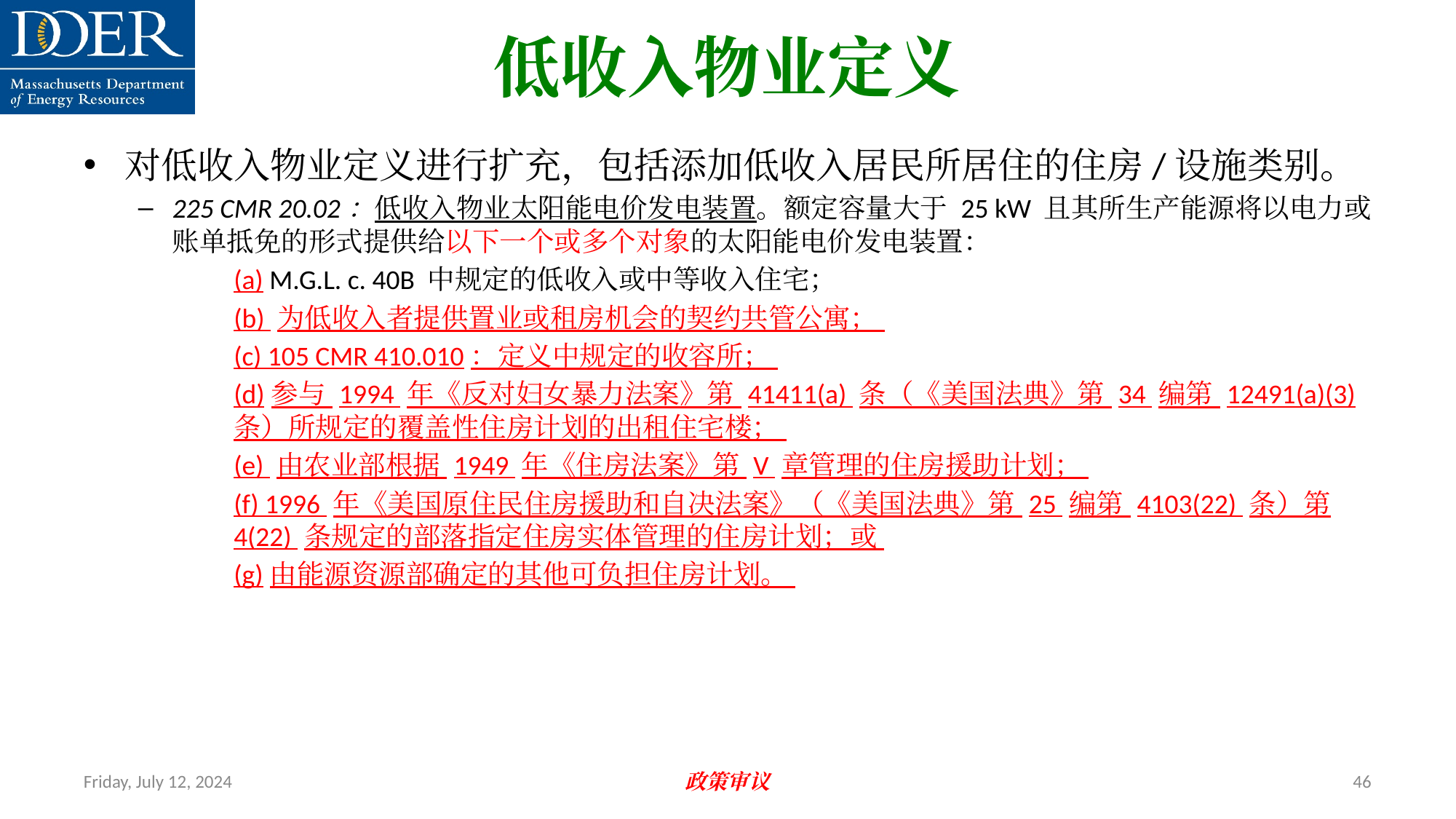

低收入物业定义
对低收入物业定义进行扩充，包括添加低收入居民所居住的住房/设施类别。
225 CMR 20.02：低收入物业太阳能电价发电装置。额定容量大于 25 kW 且其所生产能源将以电力或账单抵免的形式提供给以下一个或多个对象的太阳能电价发电装置：
(a) M.G.L. c. 40B 中规定的低收入或中等收入住宅；
(b) 为低收入者提供置业或租房机会的契约共管公寓；
(c) 105 CMR 410.010：定义中规定的收容所；
(d)参与 1994 年《反对妇女暴力法案》第 41411(a) 条（《美国法典》第 34 编第 12491(a)(3)条）所规定的覆盖性住房计划的出租住宅楼；
(e) 由农业部根据 1949 年《住房法案》第 V 章管理的住房援助计划；
(f) 1996 年《美国原住民住房援助和自决法案》（《美国法典》第 25 编第 4103(22) 条）第 4(22) 条规定的部落指定住房实体管理的住房计划；或
(g)由能源资源部确定的其他可负担住房计划。

Friday, July 12, 2024
政策审议
46